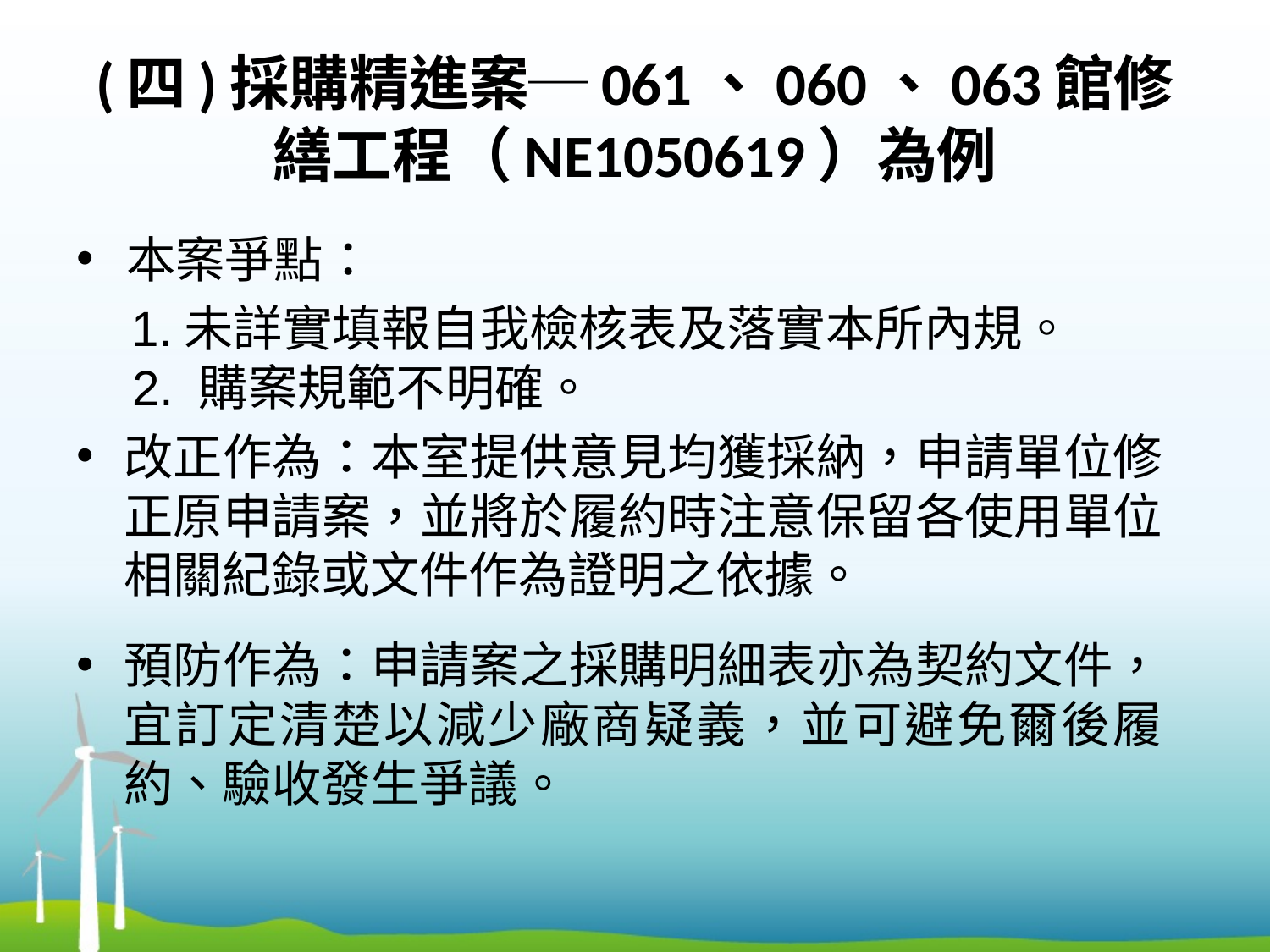

# (四)採購精進案─061、060、063館修繕工程（NE1050619）為例
本案爭點：
    1.未詳實填報自我檢核表及落實本所內規。
    2. 購案規範不明確。
改正作為：本室提供意見均獲採納，申請單位修正原申請案，並將於履約時注意保留各使用單位相關紀錄或文件作為證明之依據。
預防作為：申請案之採購明細表亦為契約文件，宜訂定清楚以減少廠商疑義，並可避免爾後履約、驗收發生爭議。